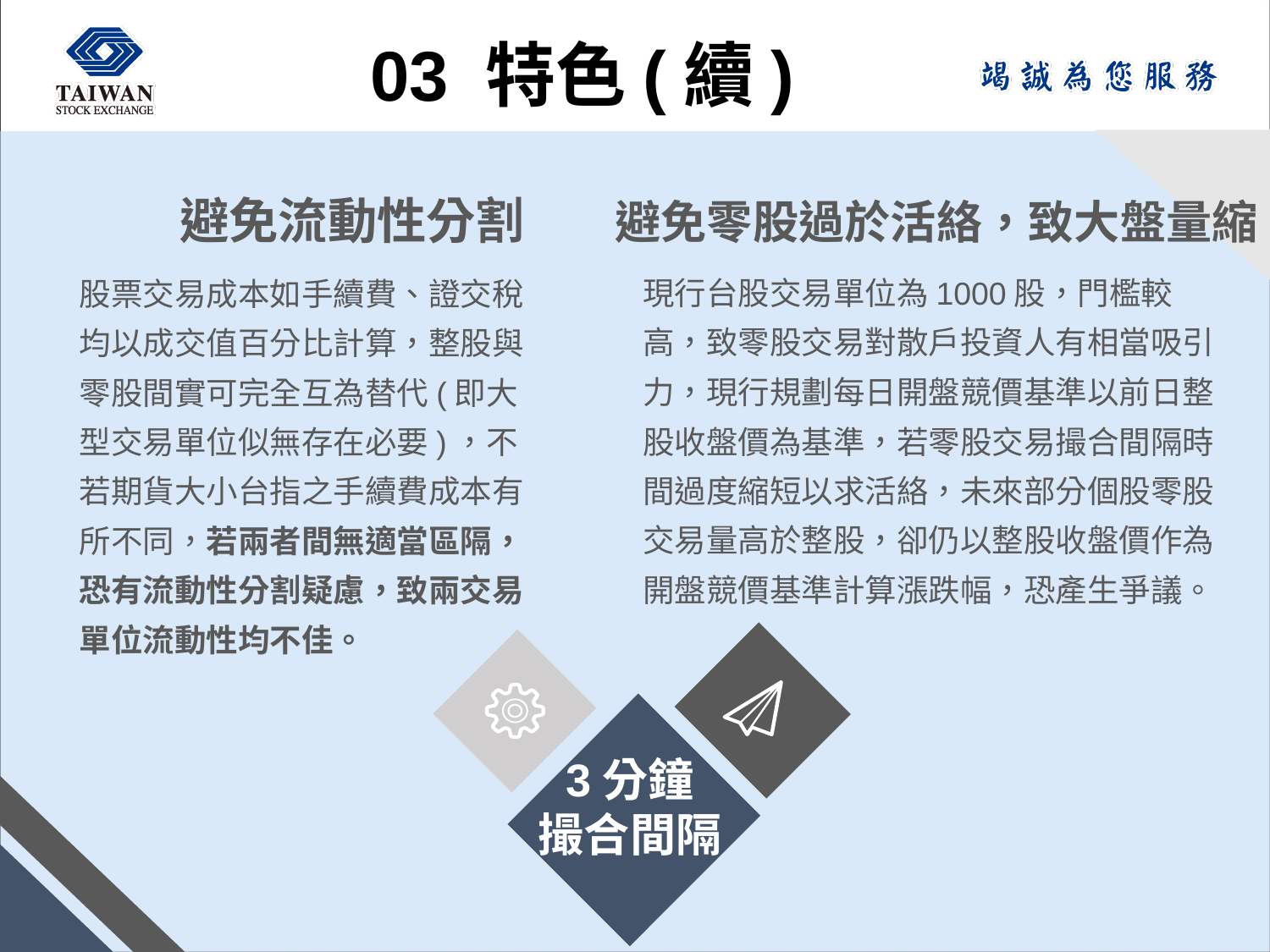

# 03 特色(續)

避免流動性分割
避免零股過於活絡，致大盤量縮
現行台股交易單位為1000股，門檻較高，致零股交易對散戶投資人有相當吸引力，現行規劃每日開盤競價基準以前日整股收盤價為基準，若零股交易撮合間隔時間過度縮短以求活絡，未來部分個股零股交易量高於整股，卻仍以整股收盤價作為開盤競價基準計算漲跌幅，恐產生爭議。
股票交易成本如手續費、證交稅均以成交值百分比計算，整股與零股間實可完全互為替代(即大型交易單位似無存在必要)，不若期貨大小台指之手續費成本有所不同，若兩者間無適當區隔，恐有流動性分割疑慮，致兩交易單位流動性均不佳。

3分鐘
撮合間隔